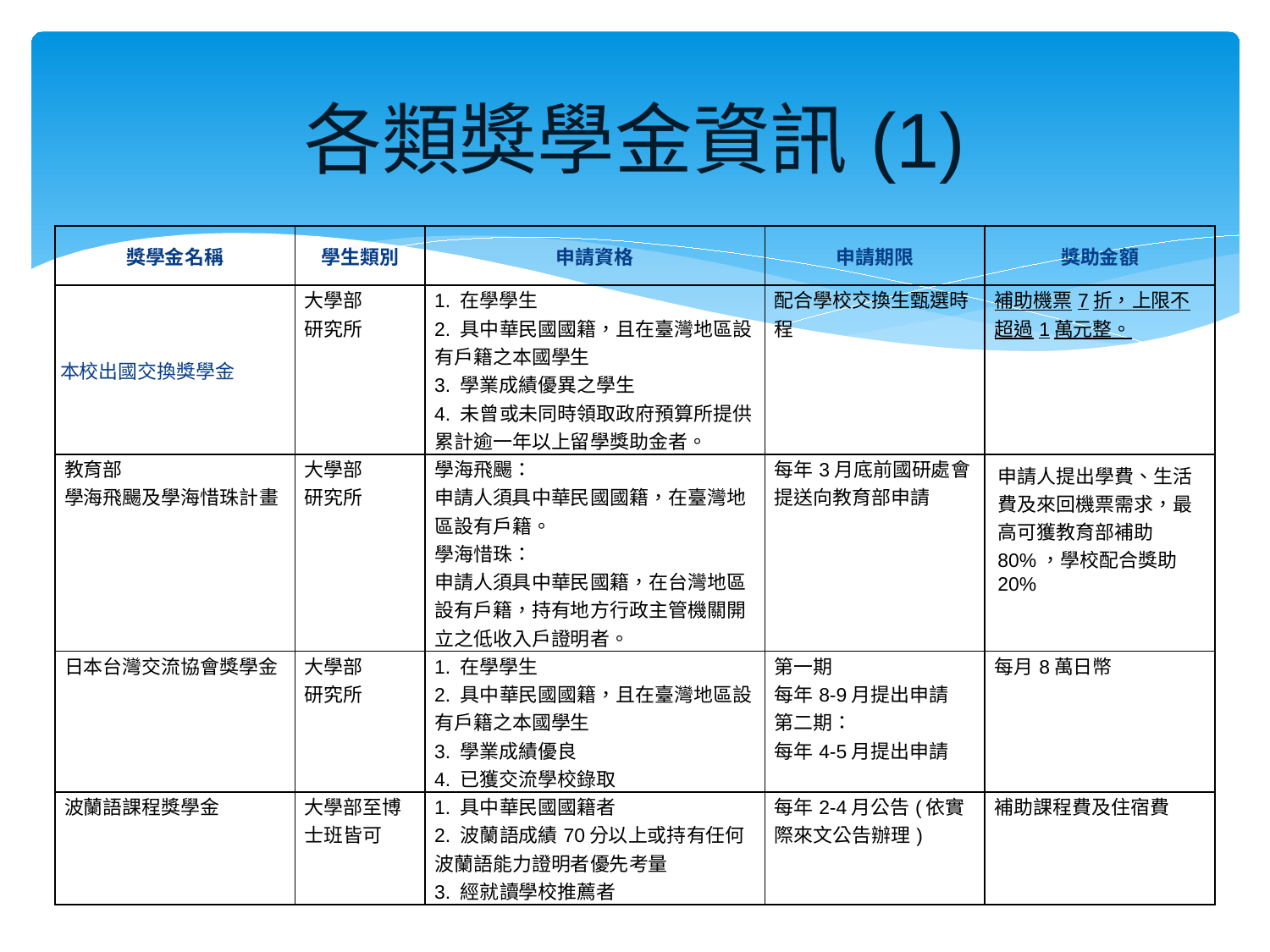

# 各類獎學金資訊(1)
| 獎學金名稱 | 學生類別 | 申請資格 | 申請期限 | 獎助金額 |
| --- | --- | --- | --- | --- |
| 本校出國交換獎學金 | 大學部 研究所 | 1. 在學學生 2. 具中華民國國籍，且在臺灣地區設有戶籍之本國學生 3. 學業成績優異之學生 4. 未曾或未同時領取政府預算所提供累計逾一年以上留學獎助金者。 | 配合學校交換生甄選時程 | 補助機票7折，上限不超過1萬元整。 |
| 教育部  學海飛颺及學海惜珠計畫 | 大學部 研究所 | 學海飛颺： 申請人須具中華民國國籍，在臺灣地區設有戶籍。 學海惜珠： 申請人須具中華民國籍，在台灣地區設有戶籍，持有地方行政主管機關開立之低收入戶證明者。 | 每年3月底前國研處會提送向教育部申請 | 申請人提出學費、生活費及來回機票需求，最高可獲教育部補助 80%，學校配合獎助20% |
| 日本台灣交流協會獎學金 | 大學部 研究所 | 1. 在學學生 2. 具中華民國國籍，且在臺灣地區設有戶籍之本國學生 3. 學業成績優良 4. 已獲交流學校錄取 | 第一期 每年8-9月提出申請 第二期： 每年4-5月提出申請 | 每月8萬日幣 |
| 波蘭語課程獎學金 | 大學部至博士班皆可 | 1. 具中華民國國籍者 2. 波蘭語成績70分以上或持有任何波蘭語能力證明者優先考量 3. 經就讀學校推薦者 | 每年2-4月公告(依實際來文公告辦理) | 補助課程費及住宿費 |